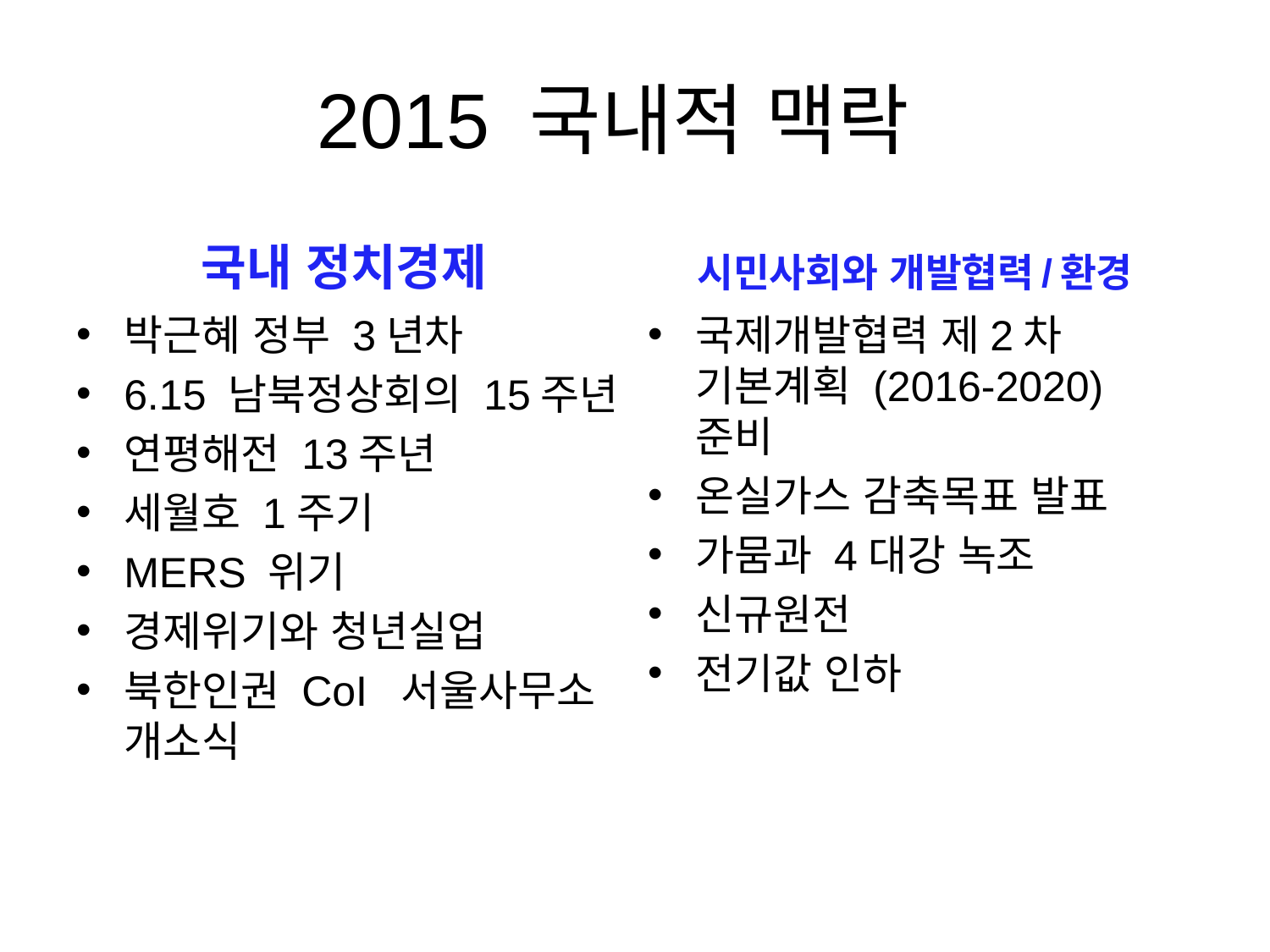

# 2015 국내적 맥락
국내 정치경제
시민사회와 개발협력/환경
박근혜 정부 3년차
6.15 남북정상회의 15주년
연평해전 13주년
세월호 1주기
MERS 위기
경제위기와 청년실업
북한인권 CoI  서울사무소 개소식

국제개발협력 제2차 기본계획 (2016-2020) 준비
온실가스 감축목표 발표
가뭄과 4대강 녹조
신규원전
전기값 인하